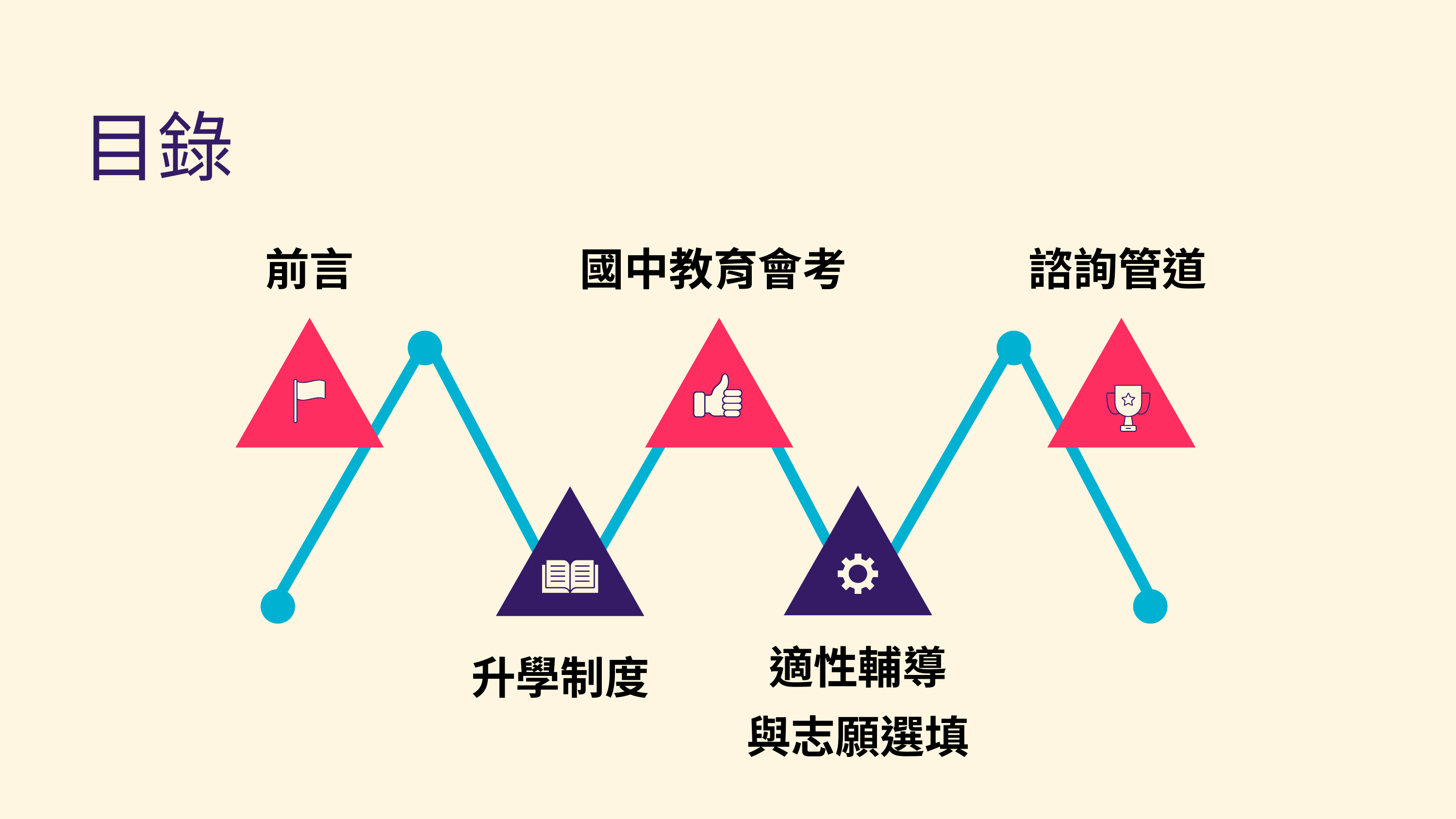

目錄

前言
國中教育會考
諮詢管道

適性輔導
與志願選填
升學制度